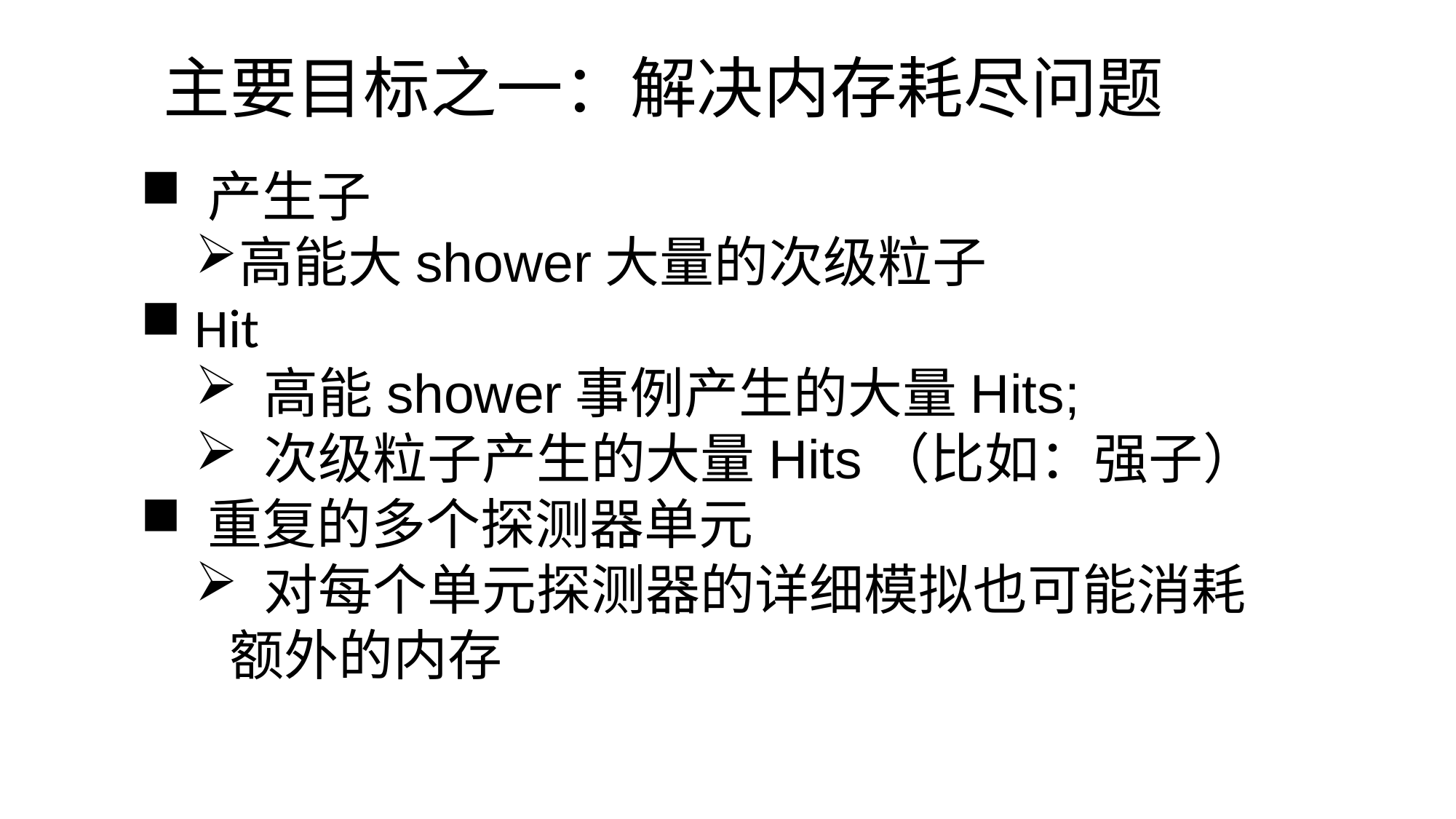

主要目标之一：解决内存耗尽问题
 产生子
高能大shower大量的次级粒子
 Hit
 高能shower事例产生的大量Hits;
 次级粒子产生的大量Hits（比如：强子）
 重复的多个探测器单元
 对每个单元探测器的详细模拟也可能消耗额外的内存